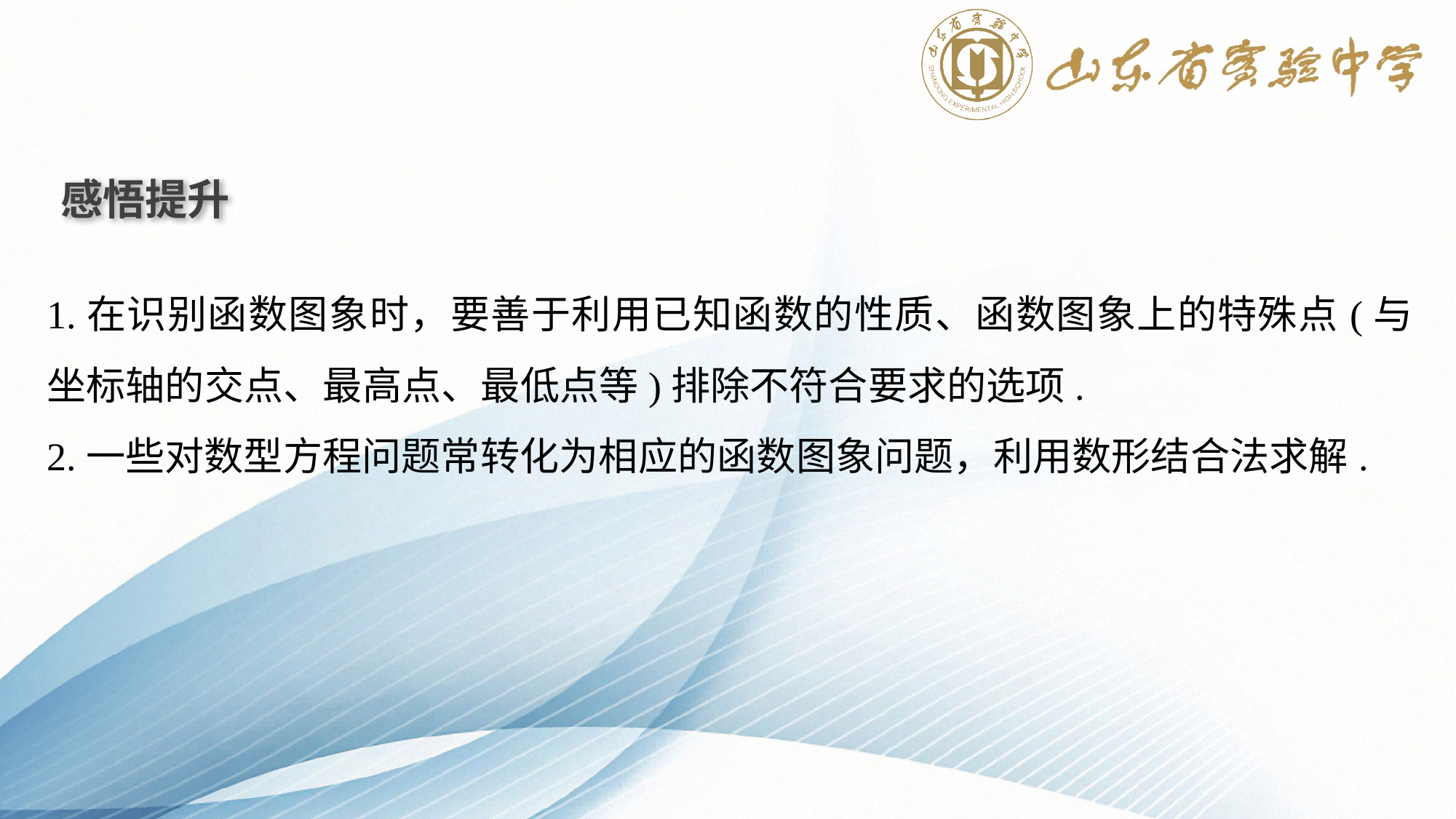

感悟提升
1.在识别函数图象时，要善于利用已知函数的性质、函数图象上的特殊点(与坐标轴的交点、最高点、最低点等)排除不符合要求的选项.
2.一些对数型方程问题常转化为相应的函数图象问题，利用数形结合法求解.